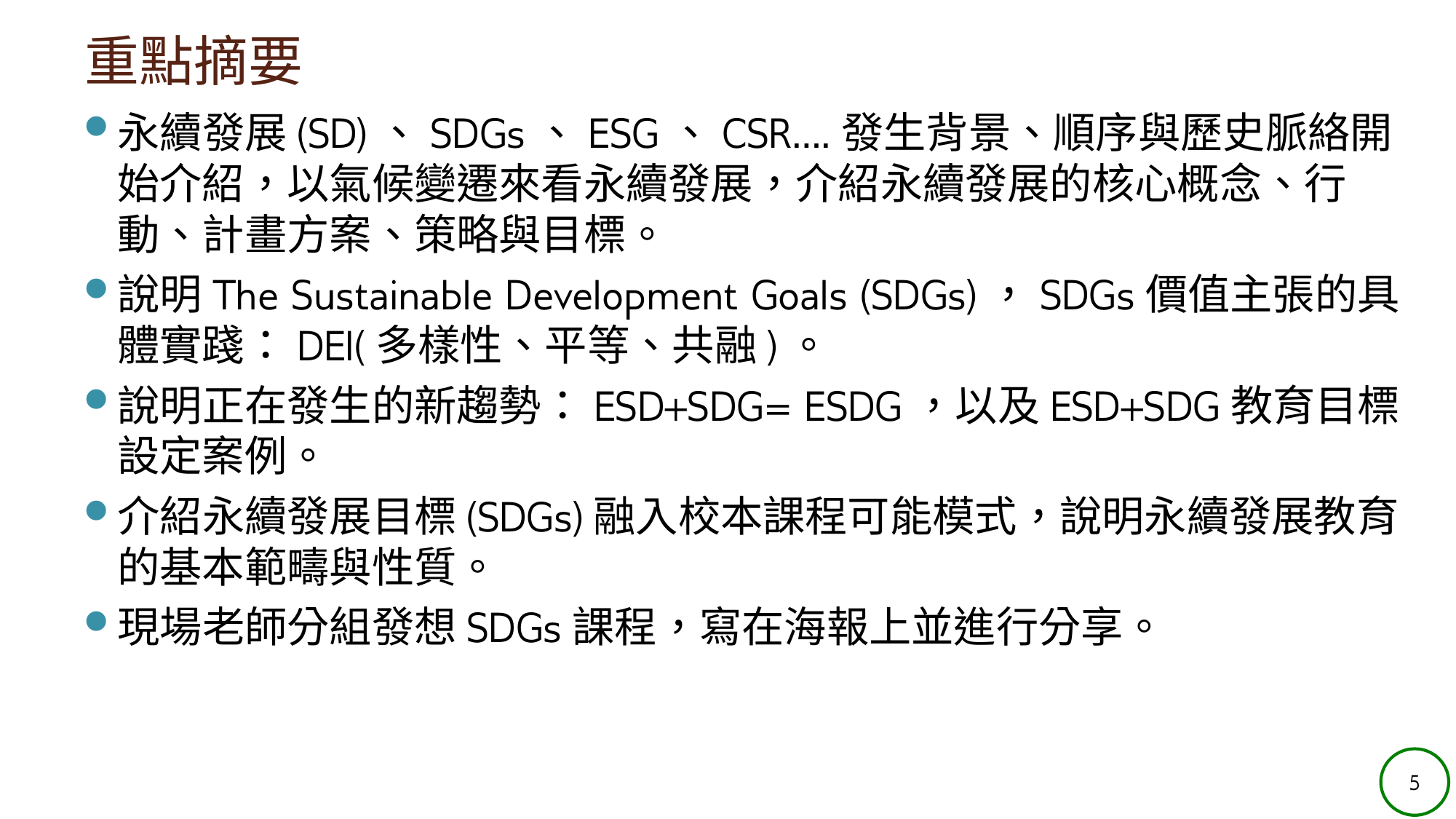

# 重點摘要
永續發展(SD)、SDGs、ESG、CSR….發生背景、順序與歷史脈絡開始介紹，以氣候變遷來看永續發展，介紹永續發展的核心概念、行動、計畫方案、策略與目標。
說明The Sustainable Development Goals (SDGs)，SDGs價值主張的具體實踐：DEI(多樣性、平等、共融)。
說明正在發生的新趨勢：ESD+SDG= ESDG，以及ESD+SDG教育目標設定案例。
介紹永續發展目標(SDGs)融入校本課程可能模式，說明永續發展教育的基本範疇與性質。
現場老師分組發想SDGs課程，寫在海報上並進行分享。